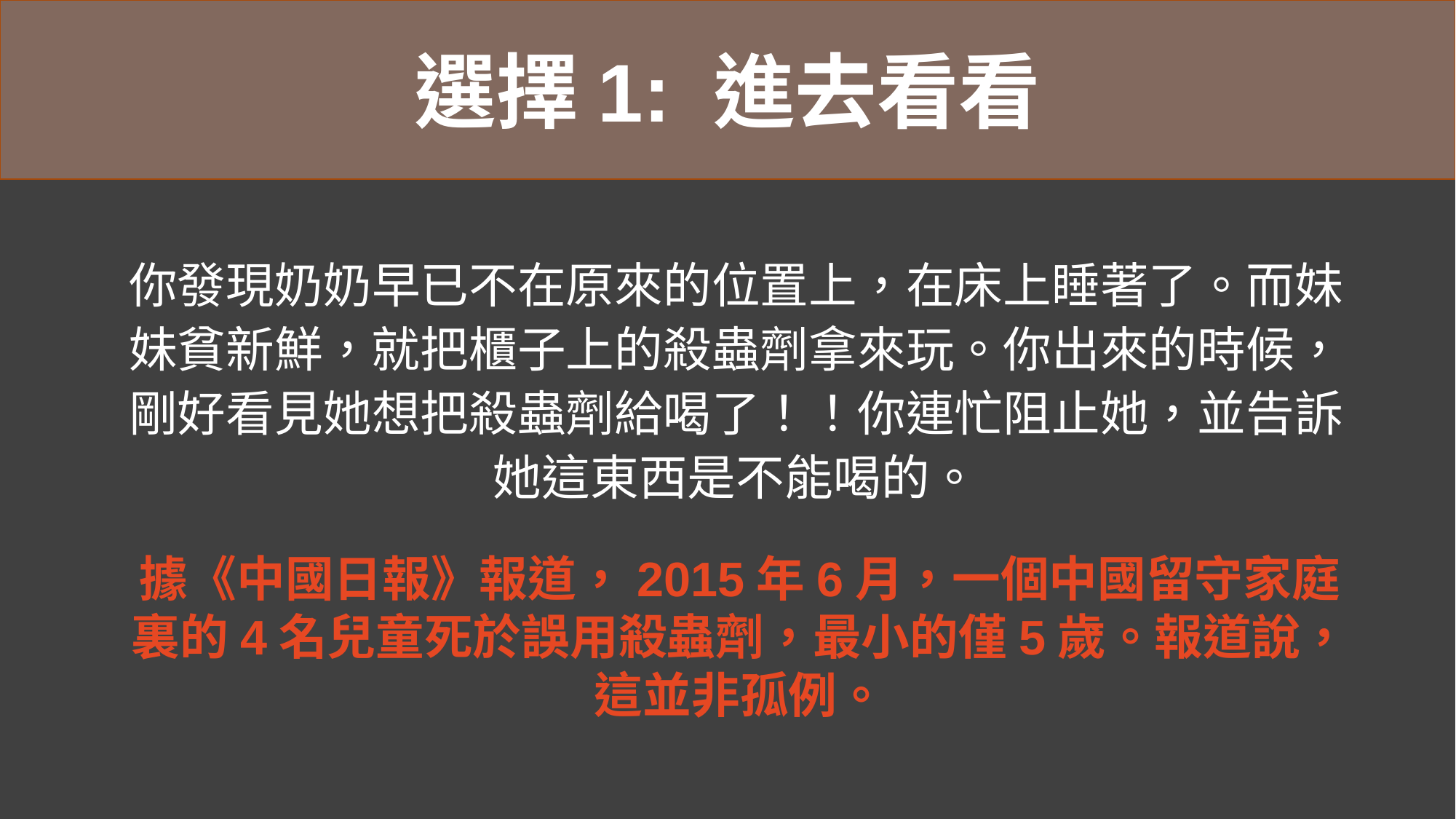

選擇1: 進去看看
你發現奶奶早已不在原來的位置上，在床上睡著了。而妹妹貧新鮮，就把櫃子上的殺蟲劑拿來玩。你出來的時候，剛好看見她想把殺蟲劑給喝了！！你連忙阻止她，並告訴她這東西是不能喝的。
據《中國日報》報道，2015年6月，一個中國留守家庭裏的4名兒童死於誤用殺蟲劑，最小的僅5歲。報道說，這並非孤例。